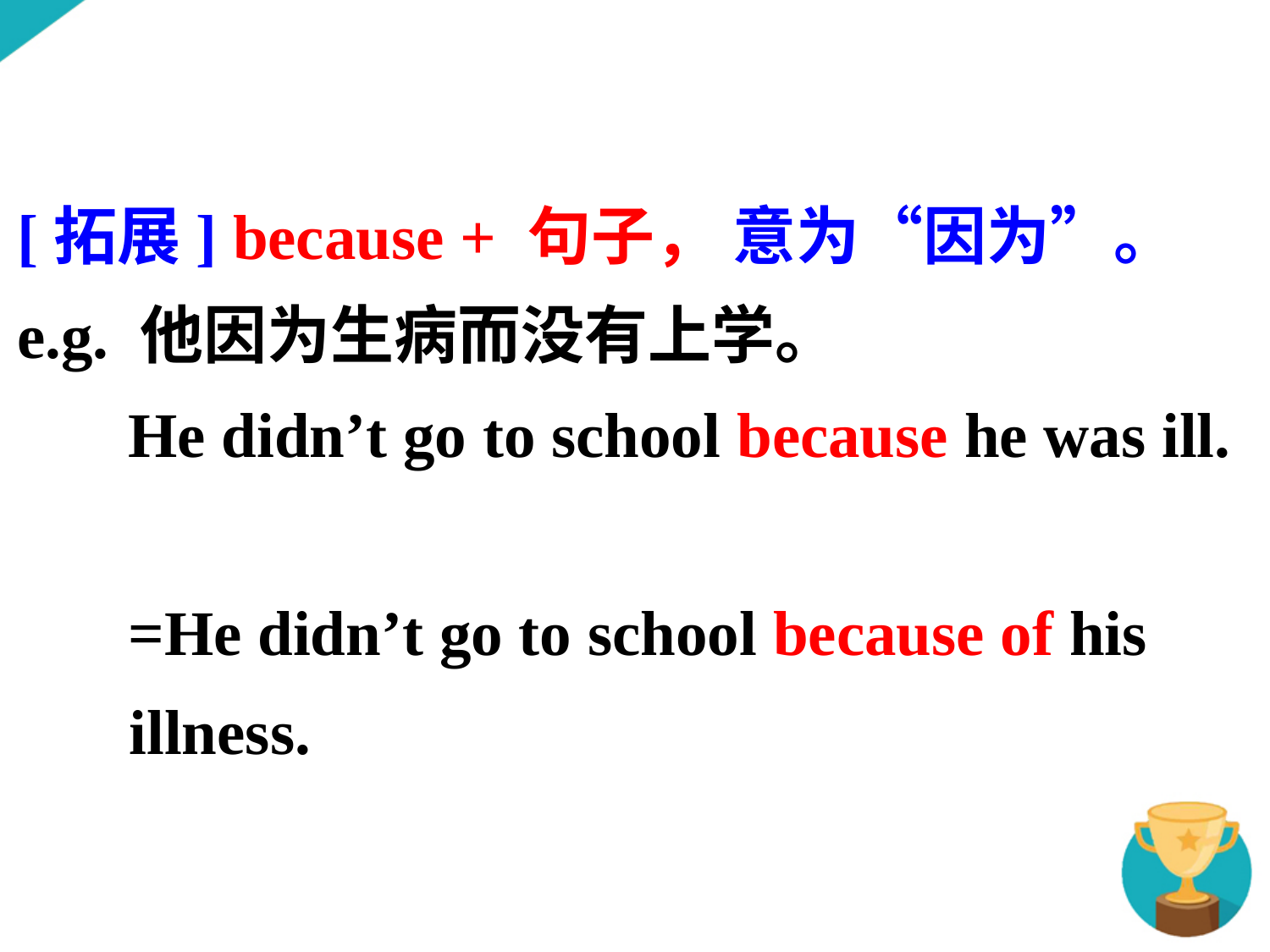

[拓展] because + 句子， 意为“因为”。
e.g. 他因为生病而没有上学。
       He didn’t go to school because he was ill.
       =He didn’t go to school because of his illness.